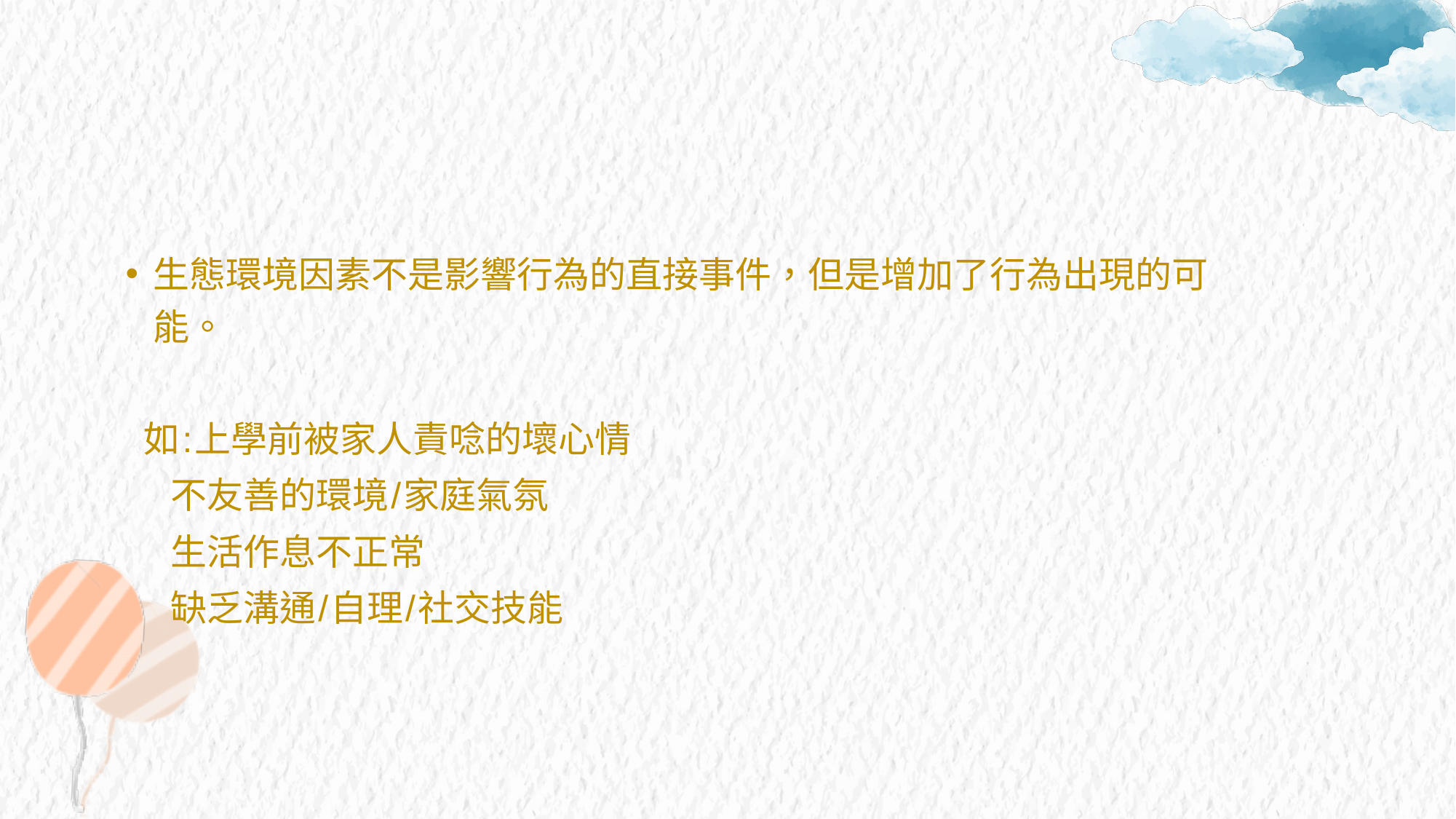

#
生態環境因素不是影響行為的直接事件，但是增加了行為出現的可能。

如:上學前被家人責唸的壞心情
   不友善的環境/家庭氣氛
   生活作息不正常
   缺乏溝通/自理/社交技能